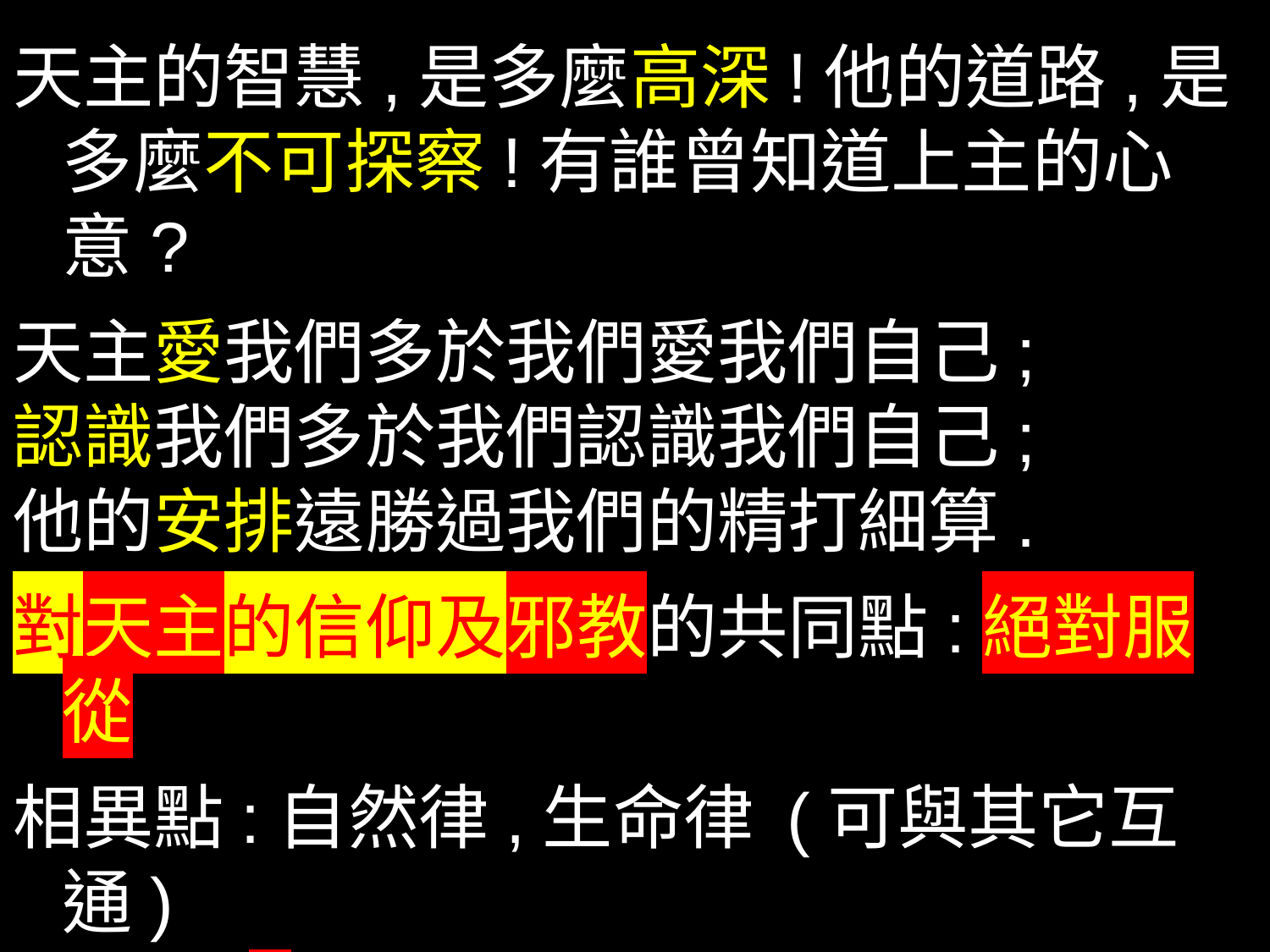

天主的智慧,是多麼高深!他的道路,是多麼不可探察!有誰曾知道上主的心意?
天主愛我們多於我們愛我們自己;
認識我們多於我們認識我們自己;
他的安排遠勝過我們的精打細算.
對天主的信仰及邪教的共同點:絕對服從
相異點:自然律,生命律 (可與其它互通)
          ≠ 教主的私欲私利